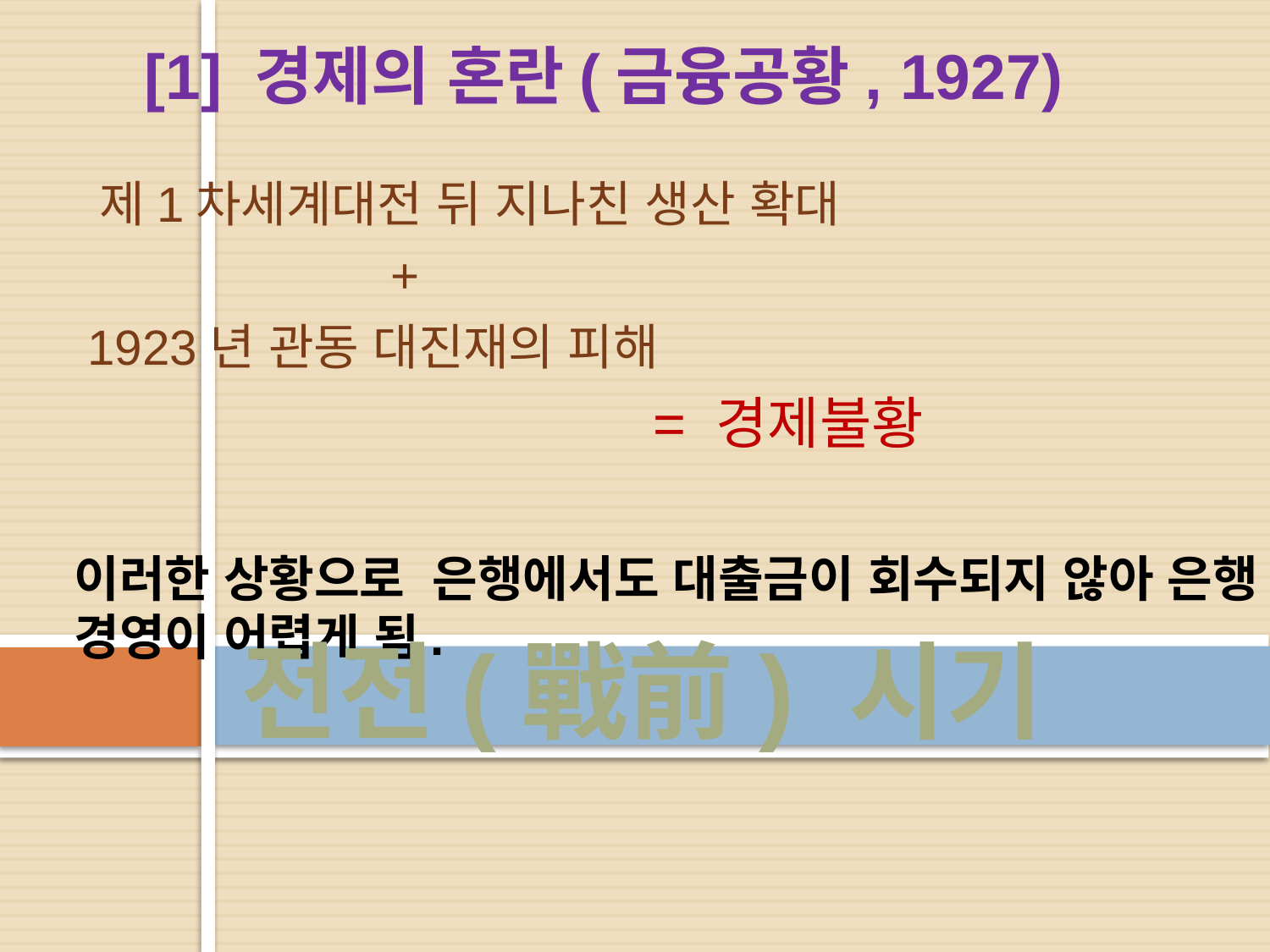

[1] 경제의 혼란(금융공황, 1927)

 제1차세계대전 뒤 지나친 생산 확대
                       +
 1923년 관동 대진재의 피해
                                     = 경제불황

이러한 상황으로  은행에서도 대출금이 회수되지 않아 은행 경영이 어렵게 됨.

# 전전(戰前) 시기